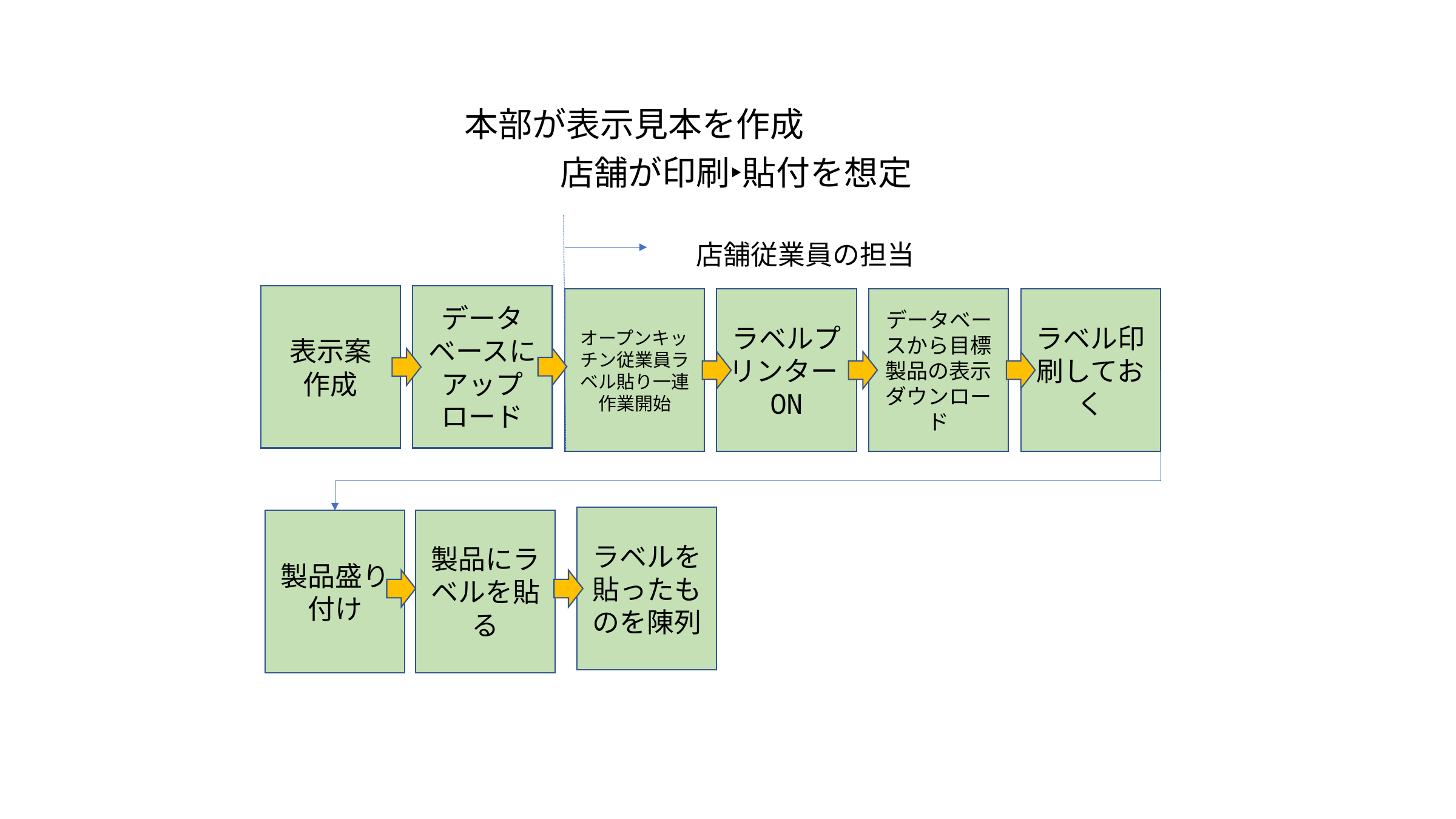

78
本部が表示見本を作成
店舗が印刷‣貼付を想定
店舗従業員の担当
データベースにアップロード
表示案
作成
ラベルプリンターON
データベースから目標製品の表示ダウンロード
ラベル印刷しておく
オープンキッチン従業員ラベル貼り一連作業開始

ラベルを貼ったものを陳列
製品盛り付け
製品にラベルを貼る